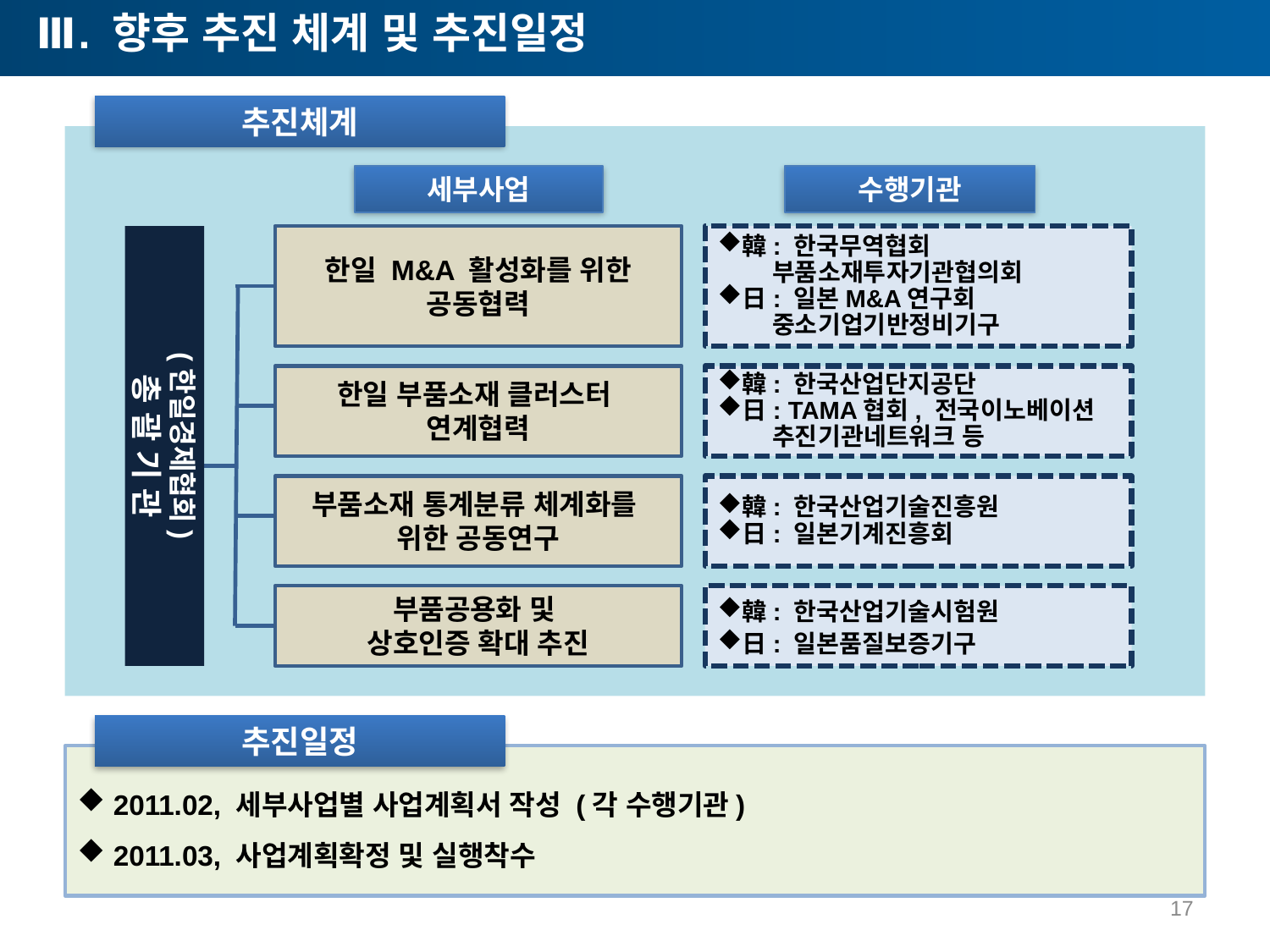

Ⅲ. 향후 추진 체계 및 추진일정
추진체계

세부사업
수행기관
(한일경제협회)
총 괄 기 관
한일 M&A 활성화를 위한
공동협력
韓: 한국무역협회
       부품소재투자기관협의회
日: 일본M&A연구회
       중소기업기반정비기구
한일 부품소재 클러스터
연계협력
韓: 한국산업단지공단
日: TAMA협회, 전국이노베이션
       추진기관네트워크 등
부품소재 통계분류 체계화를
위한 공동연구
韓: 한국산업기술진흥원
日: 일본기계진흥회
부품공용화 및
상호인증 확대 추진
韓: 한국산업기술시험원
日: 일본품질보증기구
추진일정

 2011.02, 세부사업별 사업계획서 작성 (각 수행기관)

 2011.03, 사업계획확정 및 실행착수
17